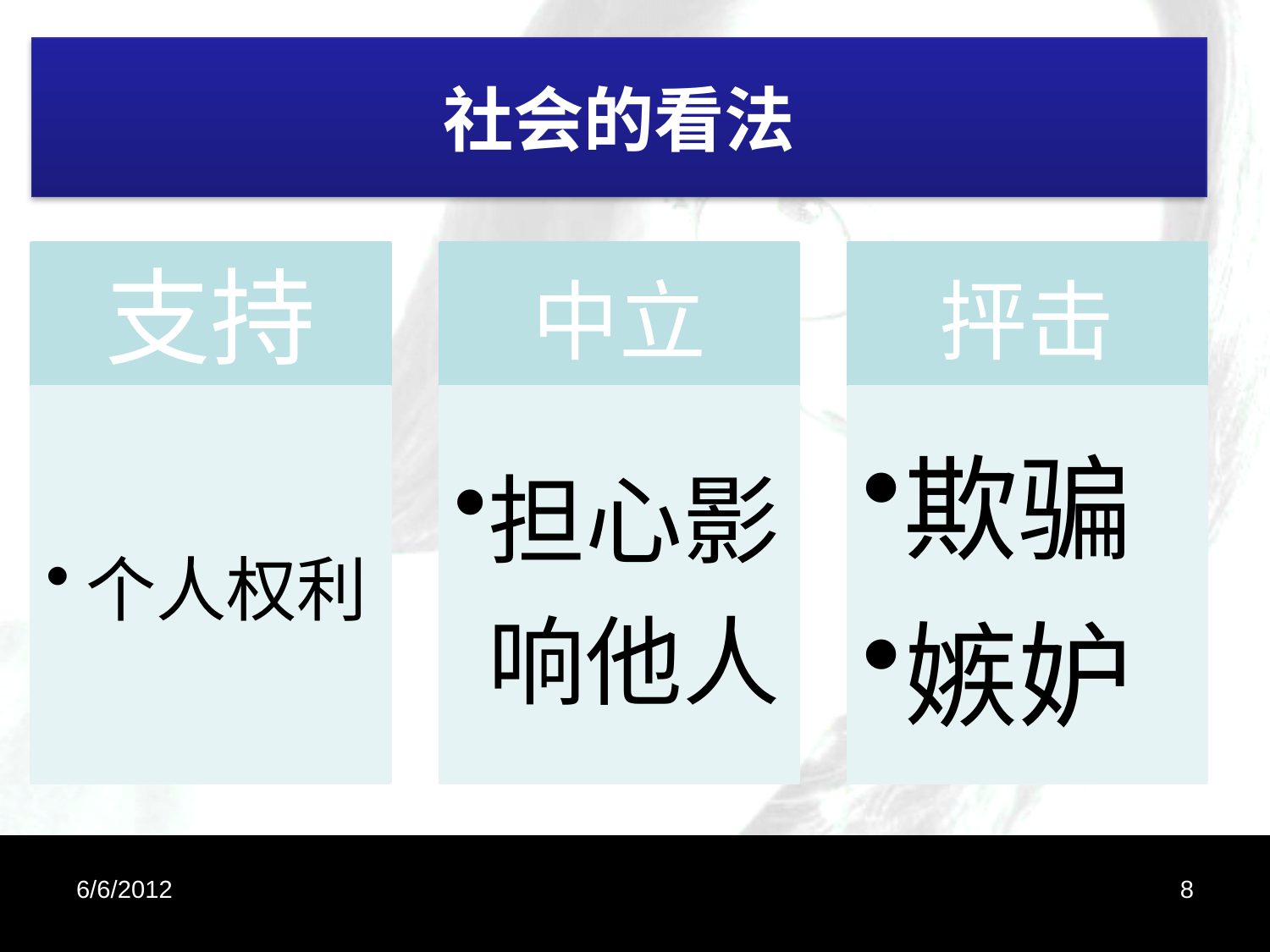

# 社会的看法
支持
个人权利
中立
抨击
欺骗
嫉妒
6/6/2012
8